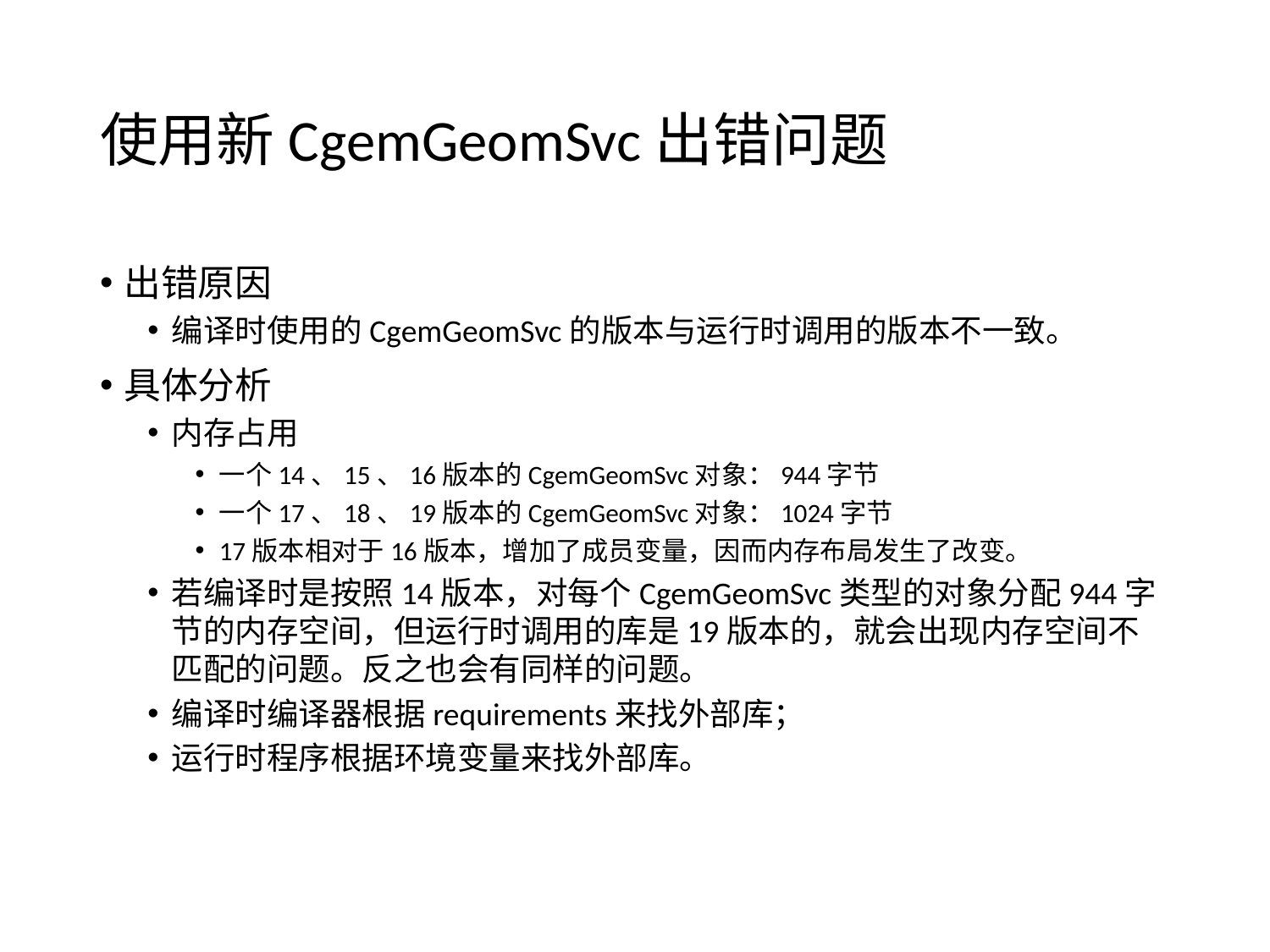

# 使用新CgemGeomSvc出错问题
出错原因
编译时使用的CgemGeomSvc的版本与运行时调用的版本不一致。
具体分析
内存占用
一个14、15、16版本的CgemGeomSvc对象：944字节
一个17、18、19版本的CgemGeomSvc对象：1024字节
17版本相对于16版本，增加了成员变量，因而内存布局发生了改变。
若编译时是按照14版本，对每个CgemGeomSvc类型的对象分配944字节的内存空间，但运行时调用的库是19版本的，就会出现内存空间不匹配的问题。反之也会有同样的问题。
编译时编译器根据requirements来找外部库；
运行时程序根据环境变量来找外部库。